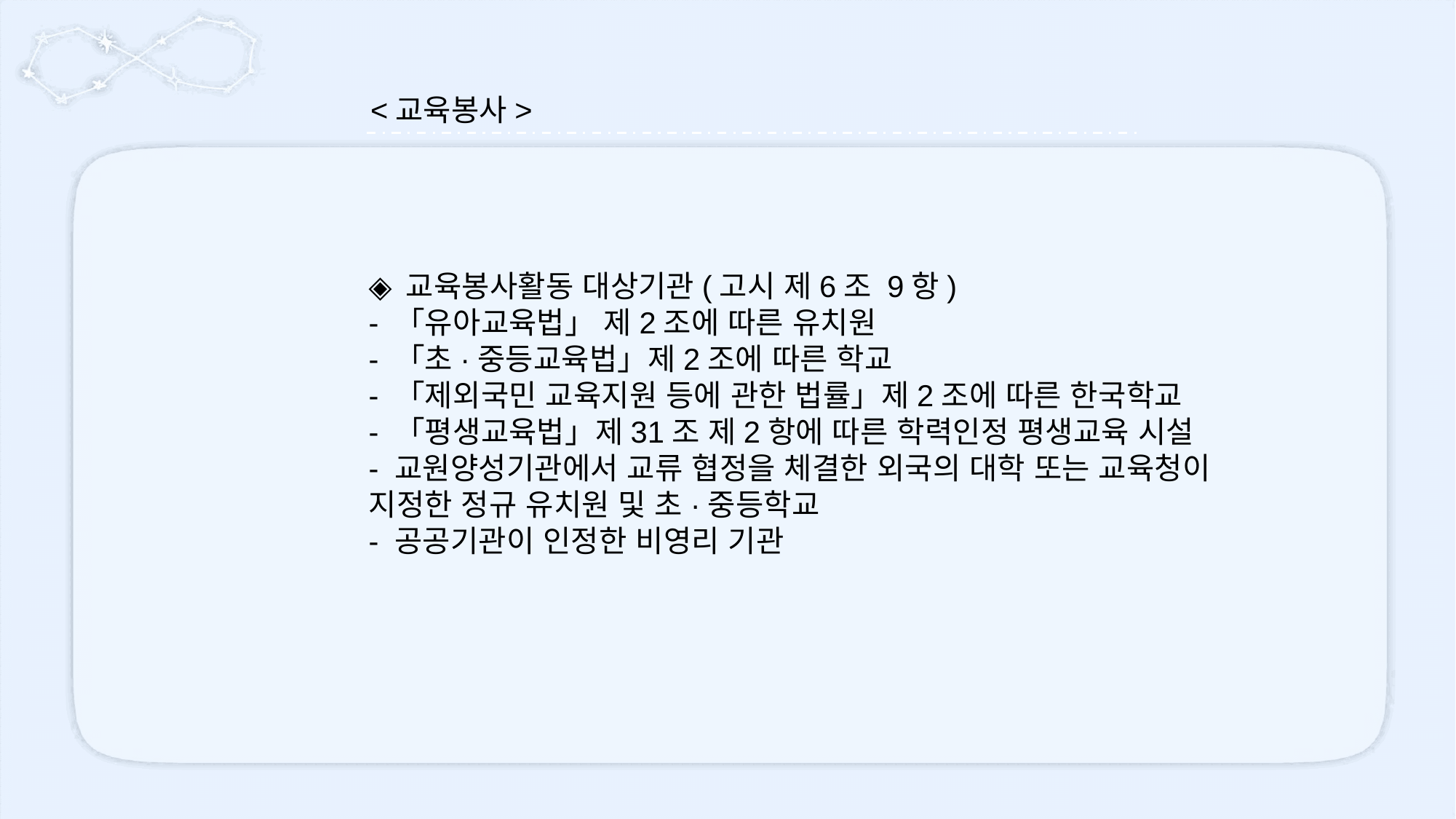

<교육봉사>
◈ 교육봉사활동 대상기관(고시 제6조 9항)
- 「유아교육법」 제2조에 따른 유치원
- 「초·중등교육법」제2조에 따른 학교
- 「제외국민 교육지원 등에 관한 법률」제2조에 따른 한국학교
- 「평생교육법」제31조 제2항에 따른 학력인정 평생교육 시설
- 교원양성기관에서 교류 협정을 체결한 외국의 대학 또는 교육청이 지정한 정규 유치원 및 초·중등학교
- 공공기관이 인정한 비영리 기관